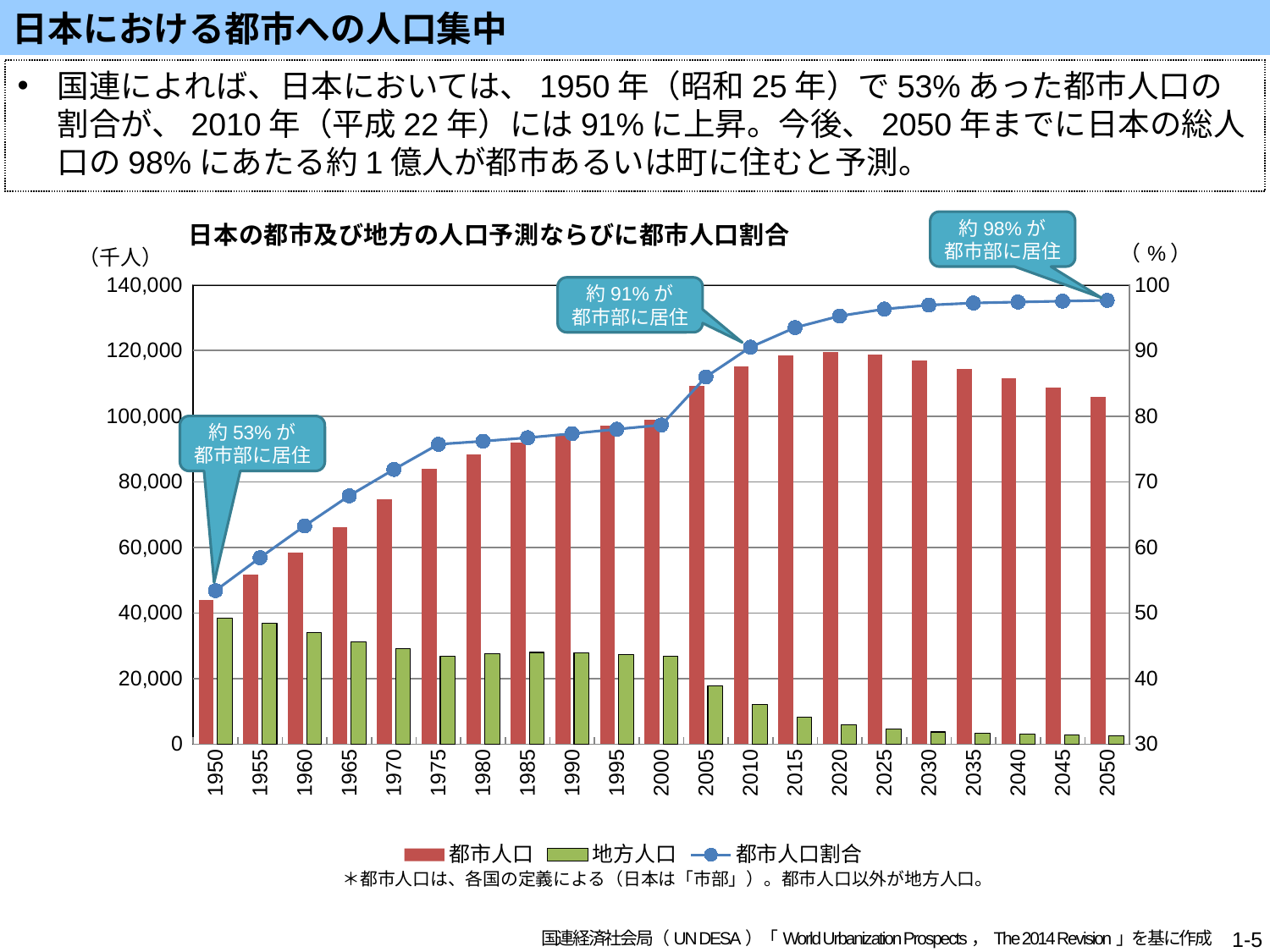

日本における都市への人口集中
国連によれば、日本においては、1950年（昭和25年）で53%あった都市人口の割合が、2010年（平成22年）には91%に上昇。今後、2050年までに日本の総人口の98%にあたる約1億人が都市あるいは町に住むと予測。

### Chart: 日本の都市及び地方の人口予測ならびに都市人口割合

| Category | 都市人口 | 地方人口 | 都市人口割合 |
|---|---|---|---|
| 1950 | 43896.325 | 38303.145 | 53.402 |
| 1955 | 51638.281 | 36751.713 | 58.421 |
| 1960 | 58527.313 | 33973.441 | 63.272 |
| 1965 | 66062.396 | 31279.456 | 67.866 |
| 1970 | 74541.626 | 29165.911 | 71.877 |
| 1975 | 83896.5 | 26908.019 | 75.716 |
| 1980 | 88296.602 | 27615.502 | 76.175 |
| 1985 | 92046.283 | 27942.38 | 76.712 |
| 1990 | 94545.802 | 27703.483 | 77.339 |
| 1995 | 97116.988 | 27366.317 | 78.016 |
| 2000 | 98872.893 | 26841.781 | 78.649 |
| 2005 | 109173.975 | 17804.779 | 85.978 |
| 2010 | 115282.491 | 12070.342 | 90.522 |
| 2015 | 118572.468 | 8245.551 | 93.498 |
| 2020 | 119444.444 | 5937.28 | 95.265 |
| 2025 | 118715.243 | 4541.252 | 96.316 |
| 2030 | 116917.699 | 3707.039 | 96.927 |
| 2035 | 114422.798 | 3239.826 | 97.247 |
| 2040 | 111531.927 | 2985.331 | 97.393 |
| 2045 | 108602.453 | 2756.243 | 97.525 |
| 2050 | 105783.802 | 2545.549 | 97.65 |
約98%が
都市部に居住
約91%が
都市部に居住
約53%が
都市部に居住
＊都市人口は、各国の定義による（日本は「市部」）。都市人口以外が地方人口。
国連経済社会局（UN DESA）「World Urbanization Prospects，The 2014 Revision」を基に作成
1-5